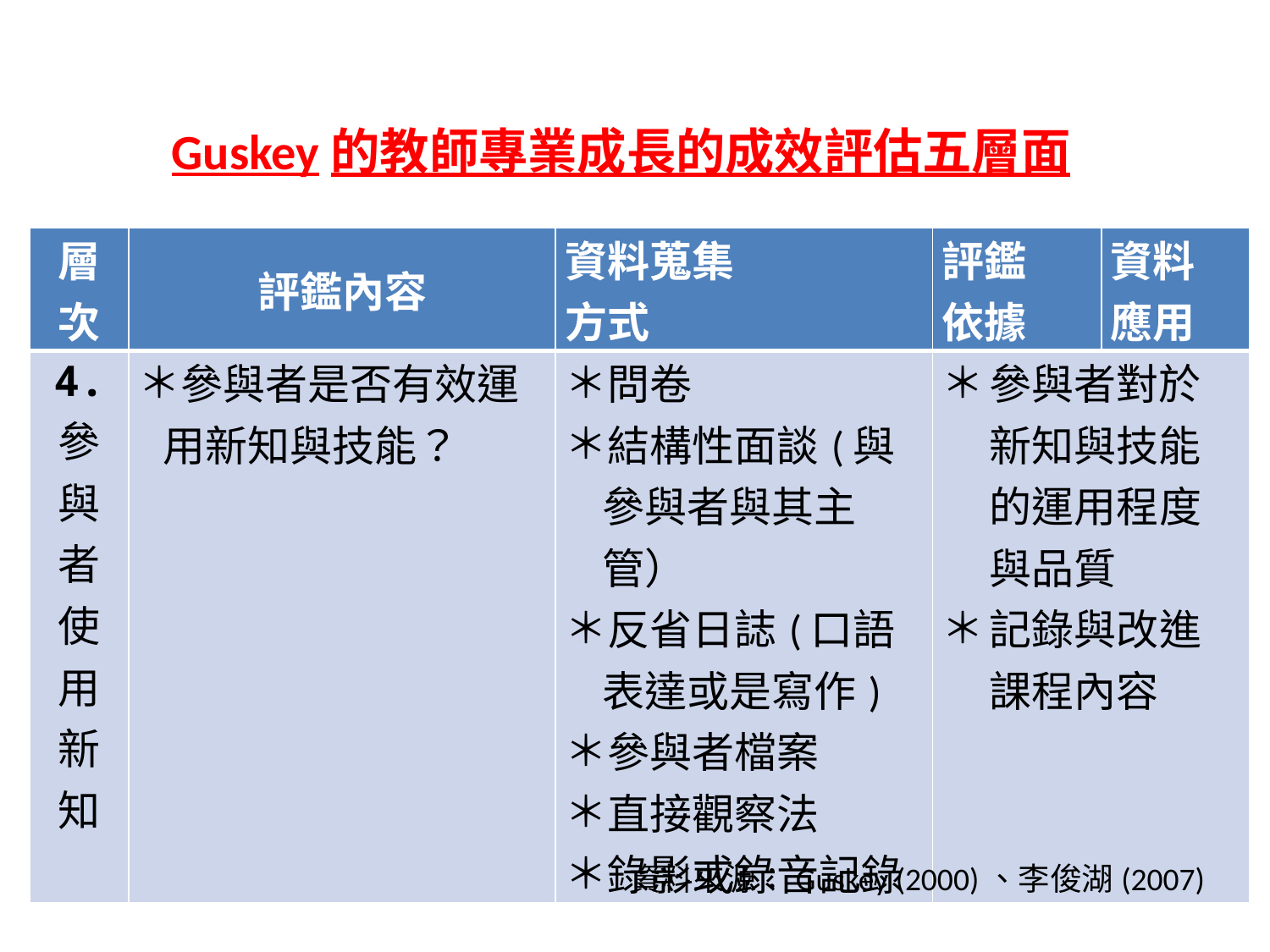

# Guskey的教師專業成長的成效評估五層面
| 層次 | 評鑑內容 | 資料蒐集 方式 | 評鑑 依據 | 資料 應用 |
| --- | --- | --- | --- | --- |
| 4. 參與者 使用新 知 | 參與者是否有效運用新知與技能？ | 問卷 結構性面談(與參與者與其主管） 反省日誌(口語表達或是寫作) 參與者檔案 直接觀察法 錄影或錄音記錄 | 參與者對於新知與技能的運用程度與品質 記錄與改進課程內容 |  |
資料來源：Guskey (2000)、李俊湖(2007)